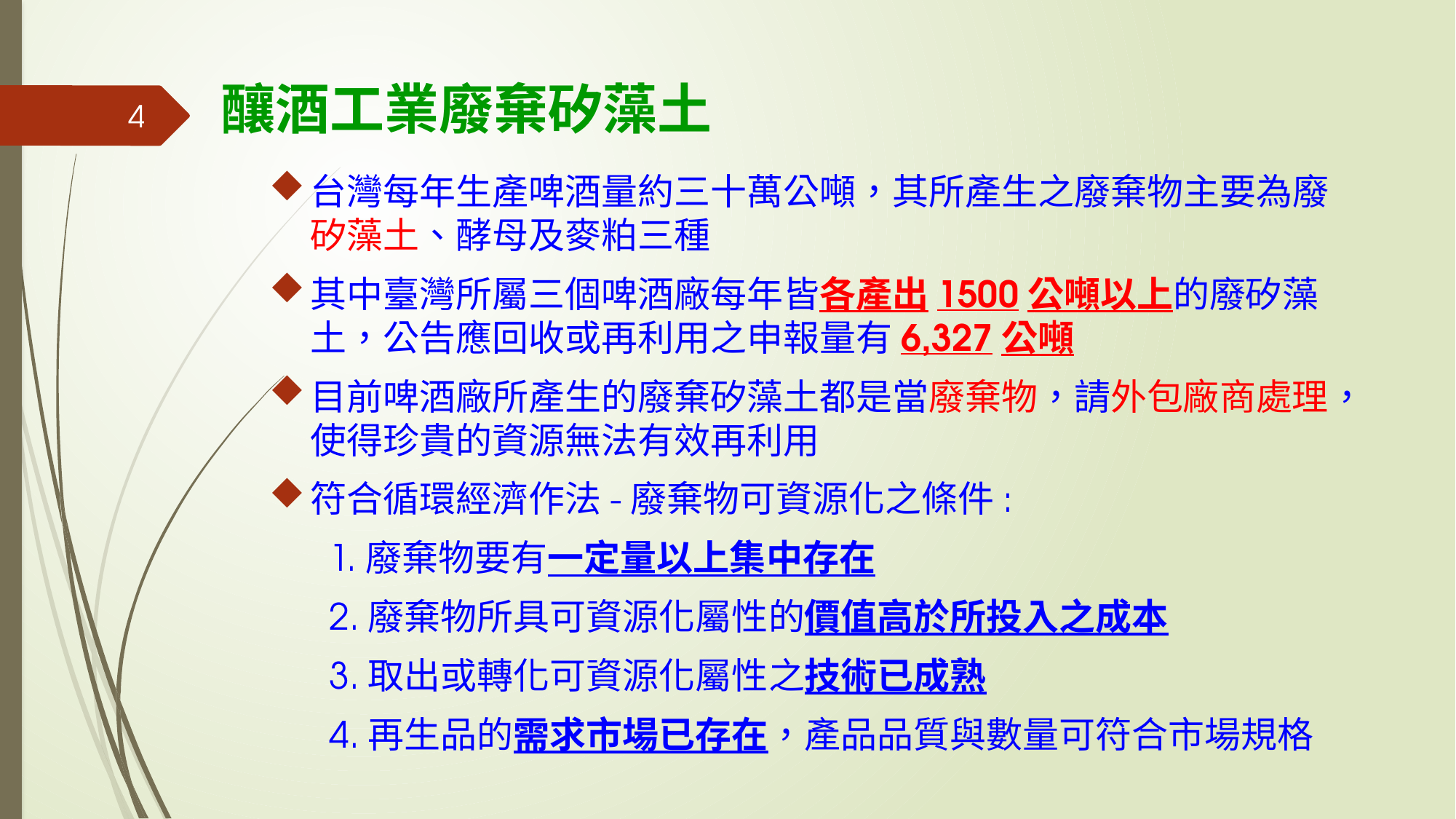

# 釀酒工業廢棄矽藻土
4
台灣每年生產啤酒量約三十萬公噸，其所產生之廢棄物主要為廢矽藻土、酵母及麥粕三種
其中臺灣所屬三個啤酒廠每年皆各產出1500公噸以上的廢矽藻土，公告應回收或再利用之申報量有6,327公噸
目前啤酒廠所產生的廢棄矽藻土都是當廢棄物，請外包廠商處理，使得珍貴的資源無法有效再利用
符合循環經濟作法-廢棄物可資源化之條件:
      1.廢棄物要有一定量以上集中存在
      2.廢棄物所具可資源化屬性的價值高於所投入之成本
      3.取出或轉化可資源化屬性之技術已成熟
      4.再生品的需求市場已存在，產品品質與數量可符合市場規格